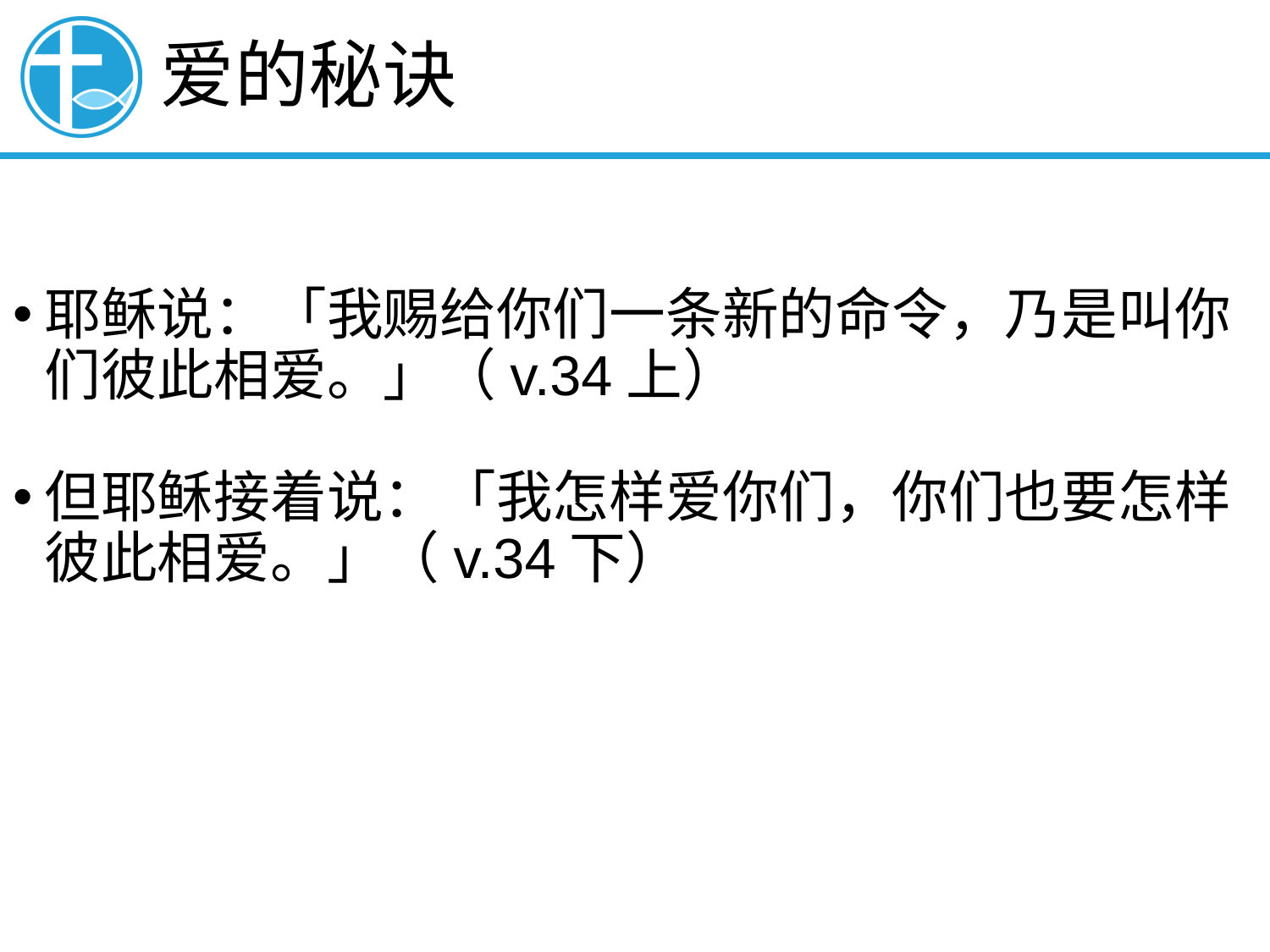

# 爱的秘诀
耶稣说：「我赐给你们一条新的命令，乃是叫你们彼此相爱。」（v.34上）

但耶稣接着说：「我怎样爱你们，你们也要怎样彼此相爱。」（v.34下）